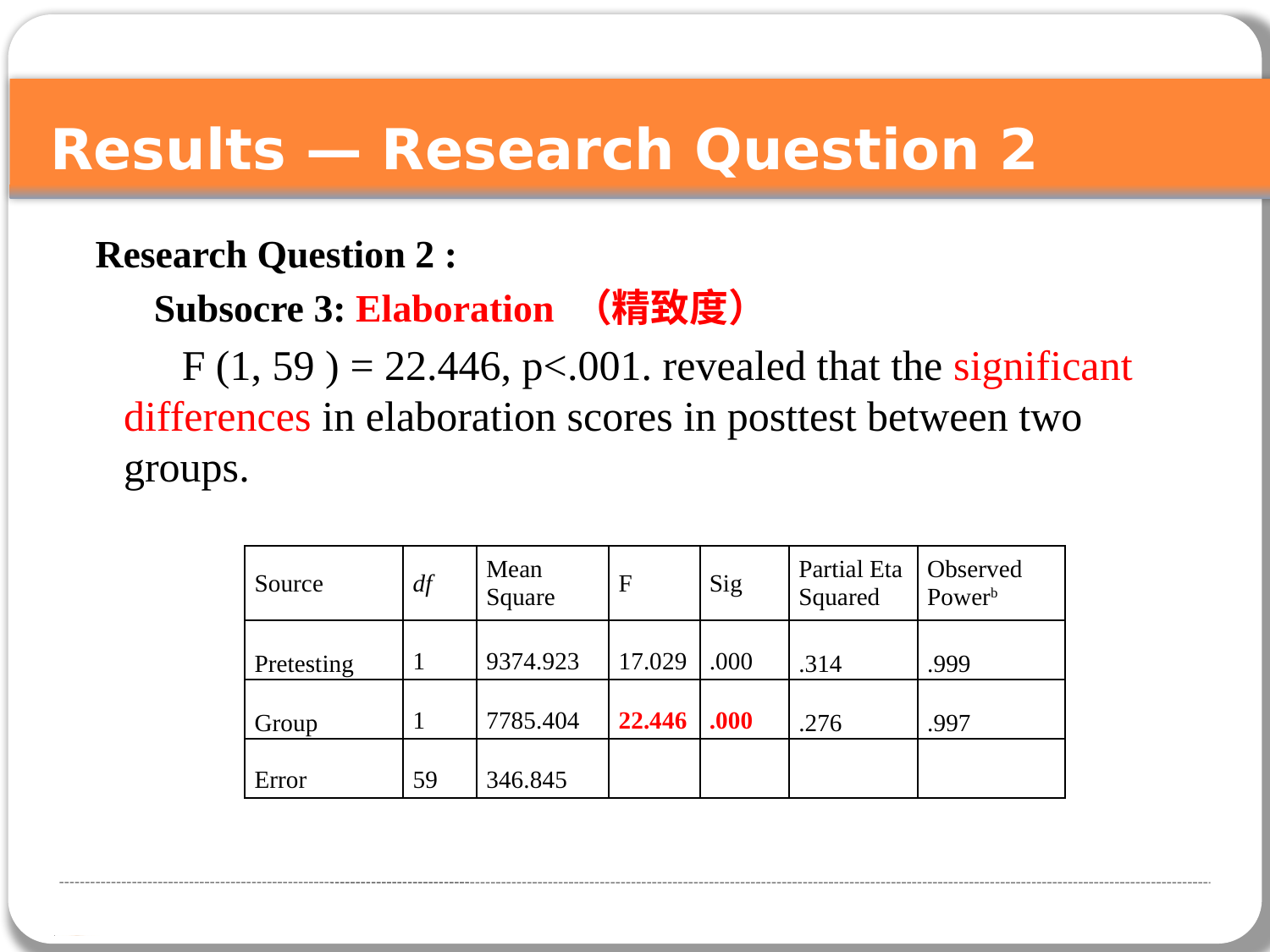

Results — Research Question 2

  Research Question 2 :
        Subsocre 3: Elaboration （精致度）
          F (1, 59 ) = 22.446, p<.001. revealed that the significant differences in elaboration scores in posttest between two groups.

| Source | df | Mean Square | F | Sig | Partial Eta Squared | Observed Powerb |
| --- | --- | --- | --- | --- | --- | --- |
| Pretesting | 1 | 9374.923 | 17.029 | .000 | .314 | .999 |
| Group | 1 | 7785.404 | 22.446 | .000 | .276 | .997 |
| Error | 59 | 346.845 |  |  |  |  |